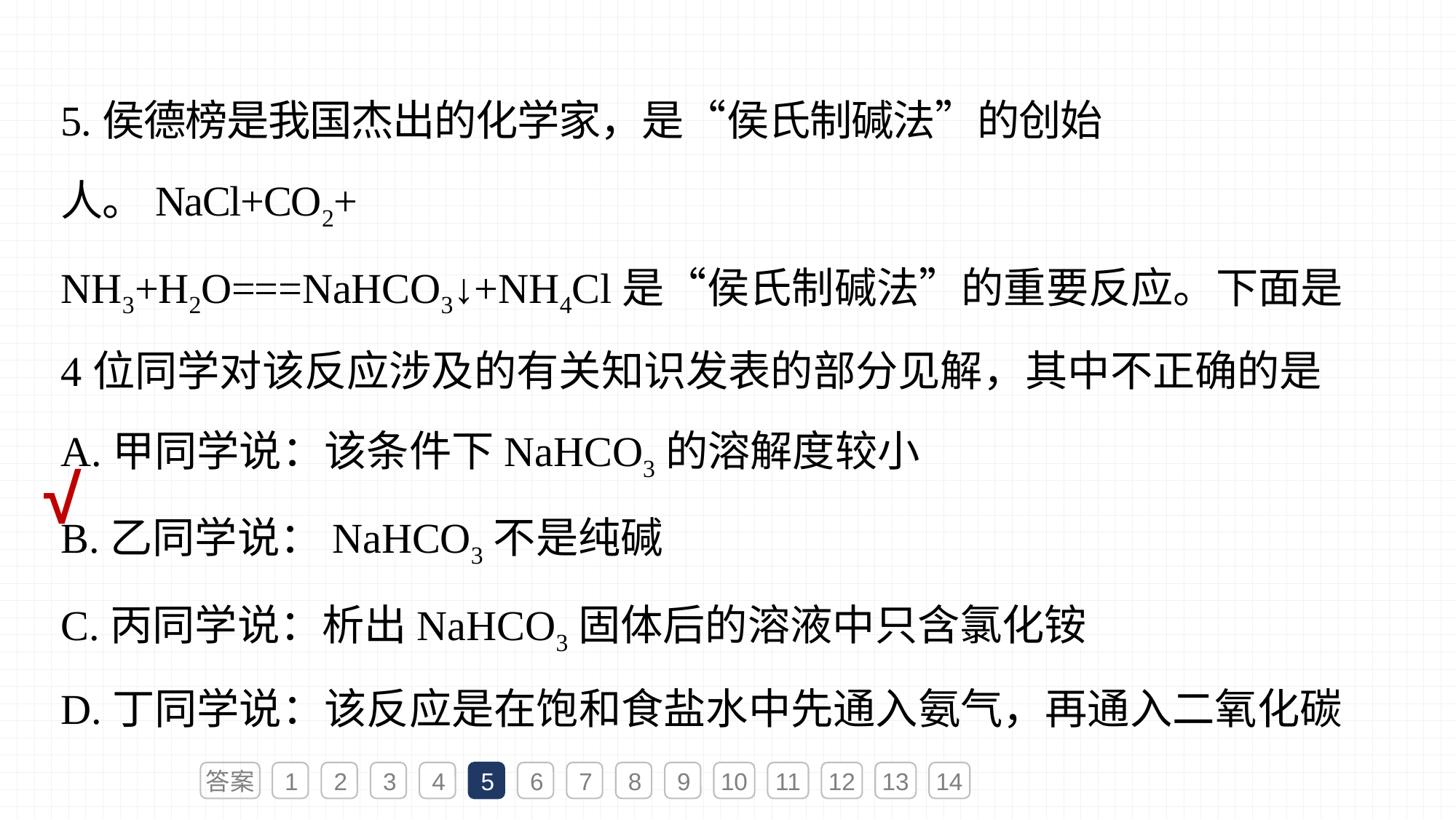

5.侯德榜是我国杰出的化学家，是“侯氏制碱法”的创始人。NaCl+CO2+
NH3+H2O===NaHCO3↓+NH4Cl是“侯氏制碱法”的重要反应。下面是
4位同学对该反应涉及的有关知识发表的部分见解，其中不正确的是
A.甲同学说：该条件下NaHCO3的溶解度较小
B.乙同学说：NaHCO3不是纯碱
C.丙同学说：析出NaHCO3固体后的溶液中只含氯化铵
D.丁同学说：该反应是在饱和食盐水中先通入氨气，再通入二氧化碳
√
答案
1
2
3
4
5
6
7
8
9
10
11
12
13
14